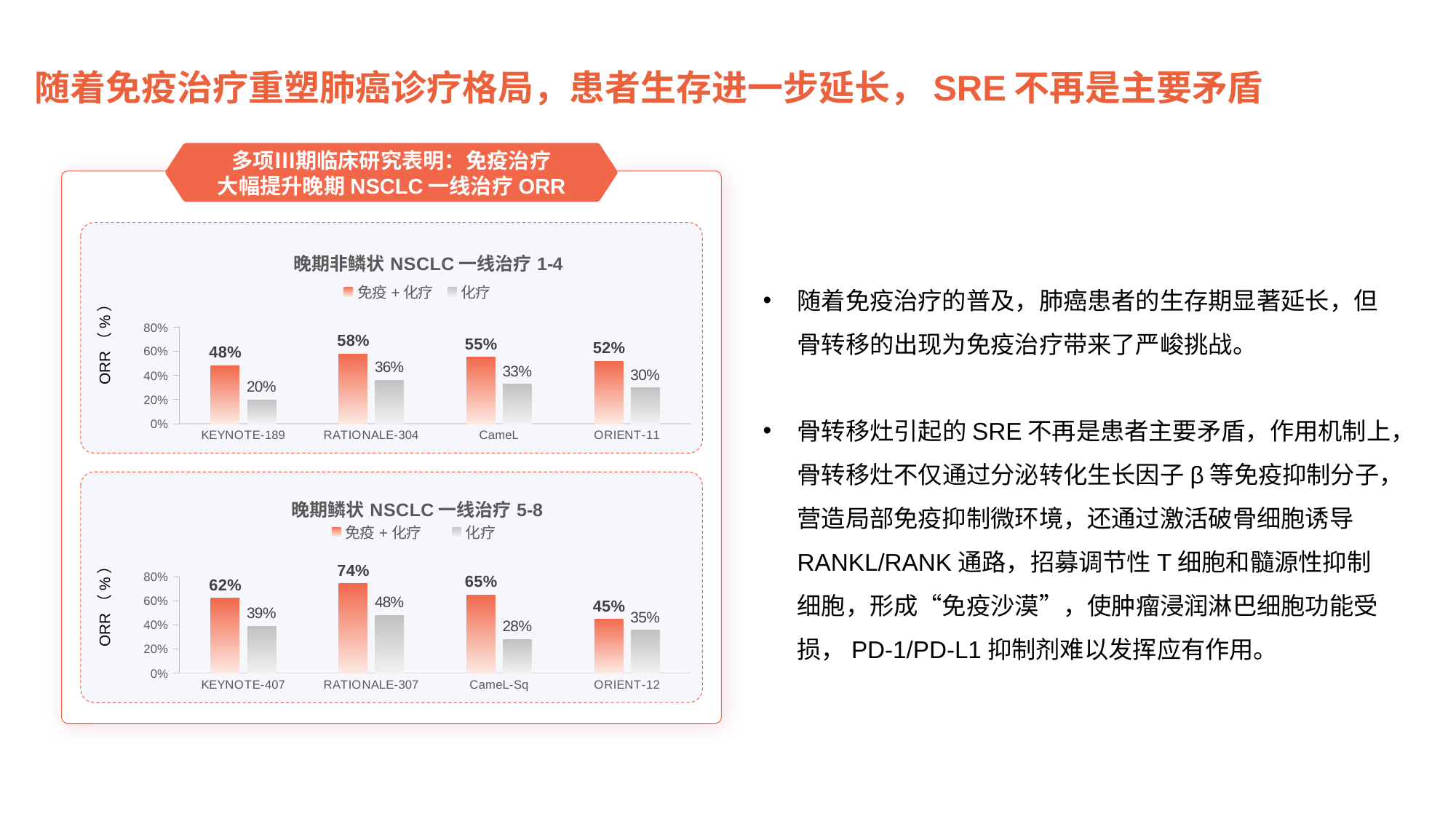

随着免疫治疗重塑肺癌诊疗格局，患者生存进一步延长，SRE不再是主要矛盾

多项Ⅲ期临床研究表明：免疫治疗
大幅提升晚期NSCLC一线治疗ORR

### Chart: 晚期非鳞状NSCLC一线治疗1-4

| Category | 免疫+化疗 | 化疗 |
|---|---|---|
| KEYNOTE-189 | 0.483 | 0.199 |
| RATIONALE-304 | 0.578 | 0.36 |
| CameL | 0.551 | 0.329 |
| ORIENT-11 | 0.519 | 0.298 |
随着免疫治疗的普及，肺癌患者的生存期显著延长，但骨转移的出现为免疫治疗带来了严峻挑战。

骨转移灶引起的SRE不再是患者主要矛盾，作用机制上，骨转移灶不仅通过分泌转化生长因子β等免疫抑制分子，营造局部免疫抑制微环境，还通过激活破骨细胞诱导RANKL/RANK通路，招募调节性T细胞和髓源性抑制细胞，形成“免疫沙漠”，使肿瘤浸润淋巴细胞功能受损，PD-1/PD-L1抑制剂难以发挥应有作用。
ORR（%）

### Chart: 晚期鳞状NSCLC一线治疗5-8

| Category | 免疫+化疗 | 化疗 |
|---|---|---|
| KEYNOTE-407 | 0.622 | 0.388 |
| RATIONALE-307 | 0.742 | 0.479 |
| CameL-Sq | 0.648 | 0.28 |
| ORIENT-12 | 0.447 | 0.354 |
ORR（%）